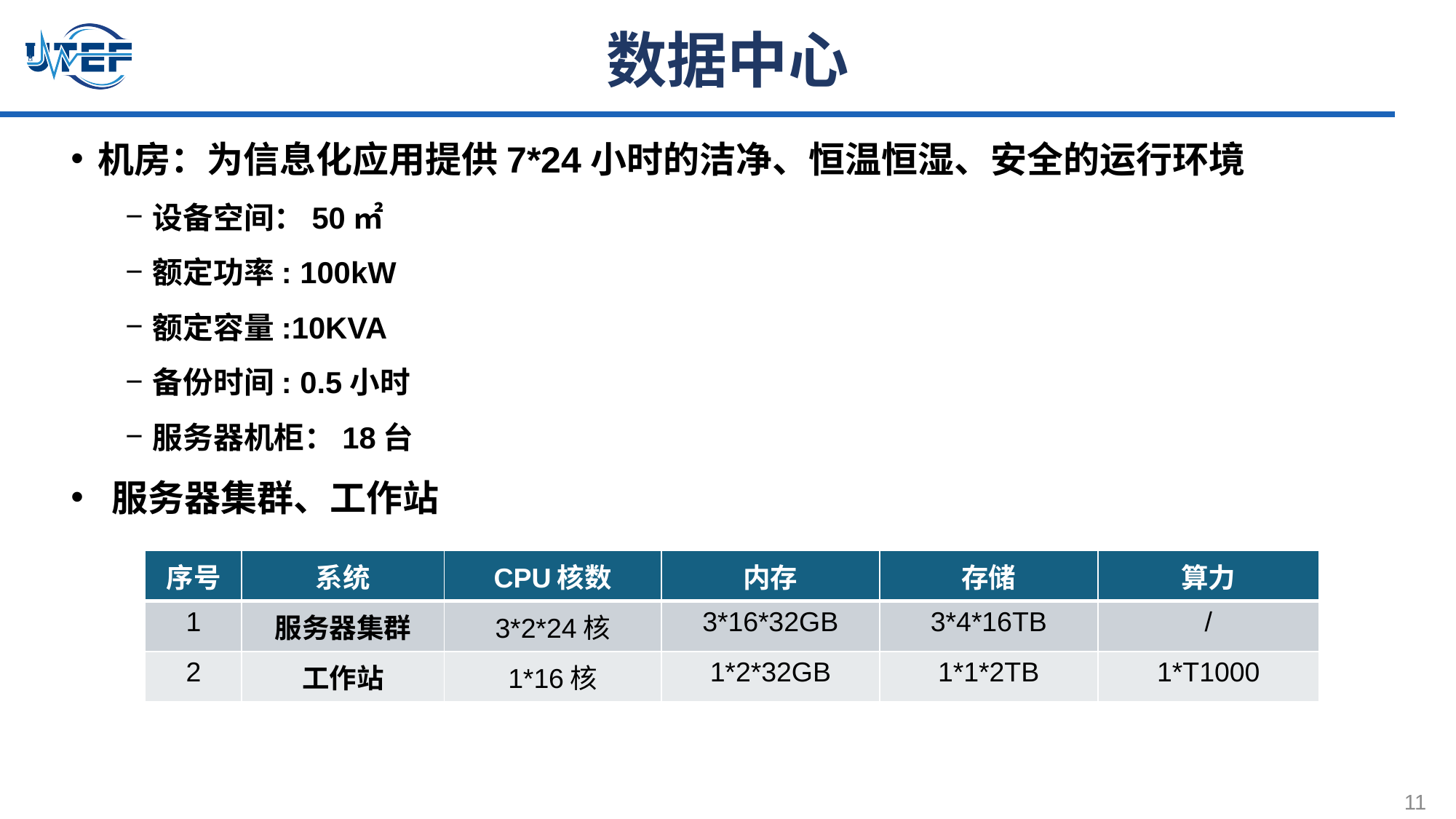

数据中心
机房：为信息化应用提供7*24小时的洁净、恒温恒湿、安全的运行环境
设备空间：50㎡
额定功率: 100kW
额定容量:10KVA
备份时间: 0.5小时
服务器机柜：18台
服务器集群、工作站

| 序号 | 系统 | CPU核数 | 内存 | 存储 | 算力 |
| --- | --- | --- | --- | --- | --- |
| 1 | 服务器集群 | 3\*2\*24核 | 3\*16\*32GB | 3\*4\*16TB | / |
| 2 | 工作站 | 1\*16核 | 1\*2\*32GB | 1\*1\*2TB | 1\*T1000 |
11